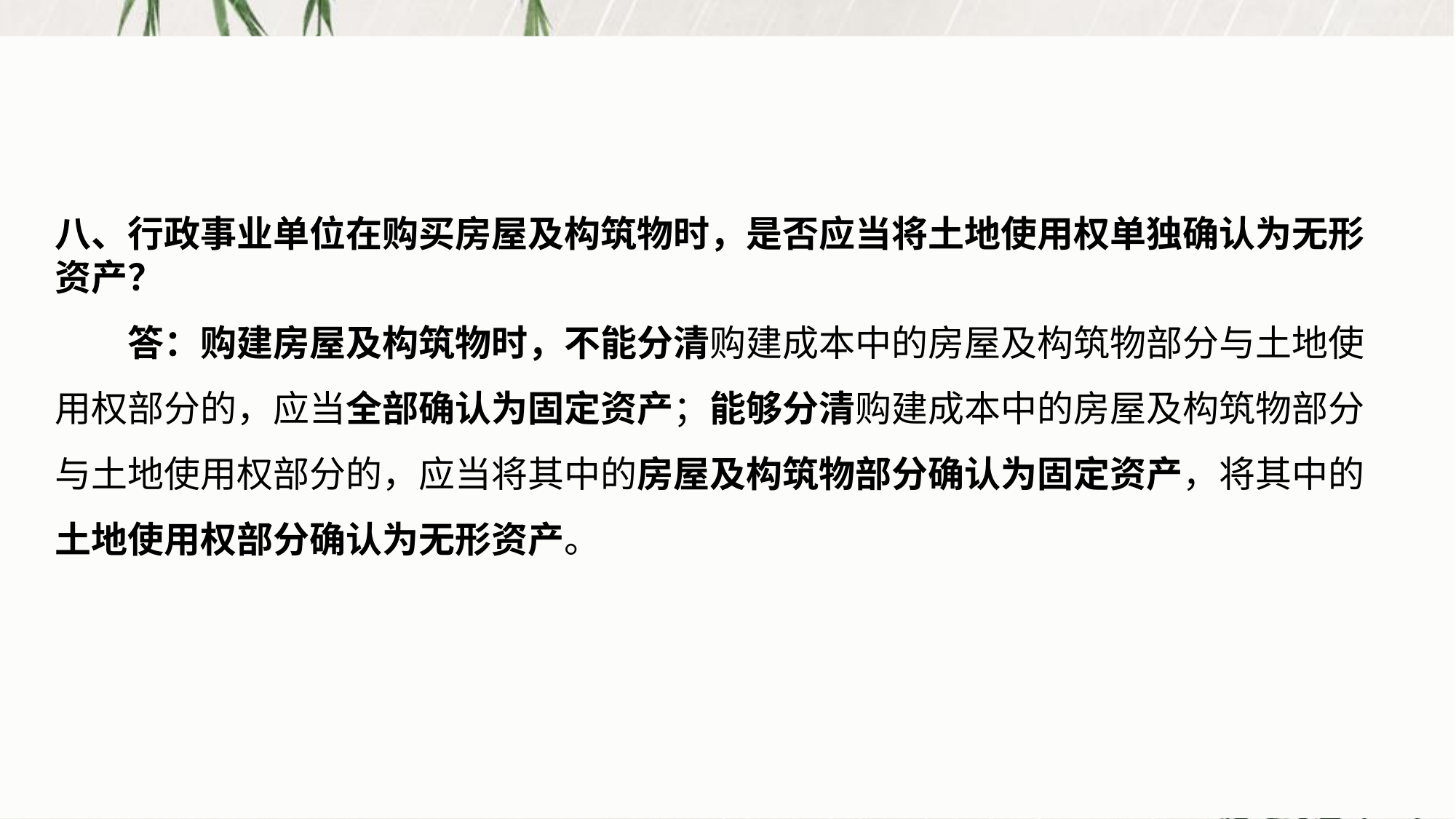

八、行政事业单位在购买房屋及构筑物时，是否应当将土地使用权单独确认为无形资产？　　答：购建房屋及构筑物时，不能分清购建成本中的房屋及构筑物部分与土地使用权部分的，应当全部确认为固定资产；能够分清购建成本中的房屋及构筑物部分与土地使用权部分的，应当将其中的房屋及构筑物部分确认为固定资产，将其中的土地使用权部分确认为无形资产。